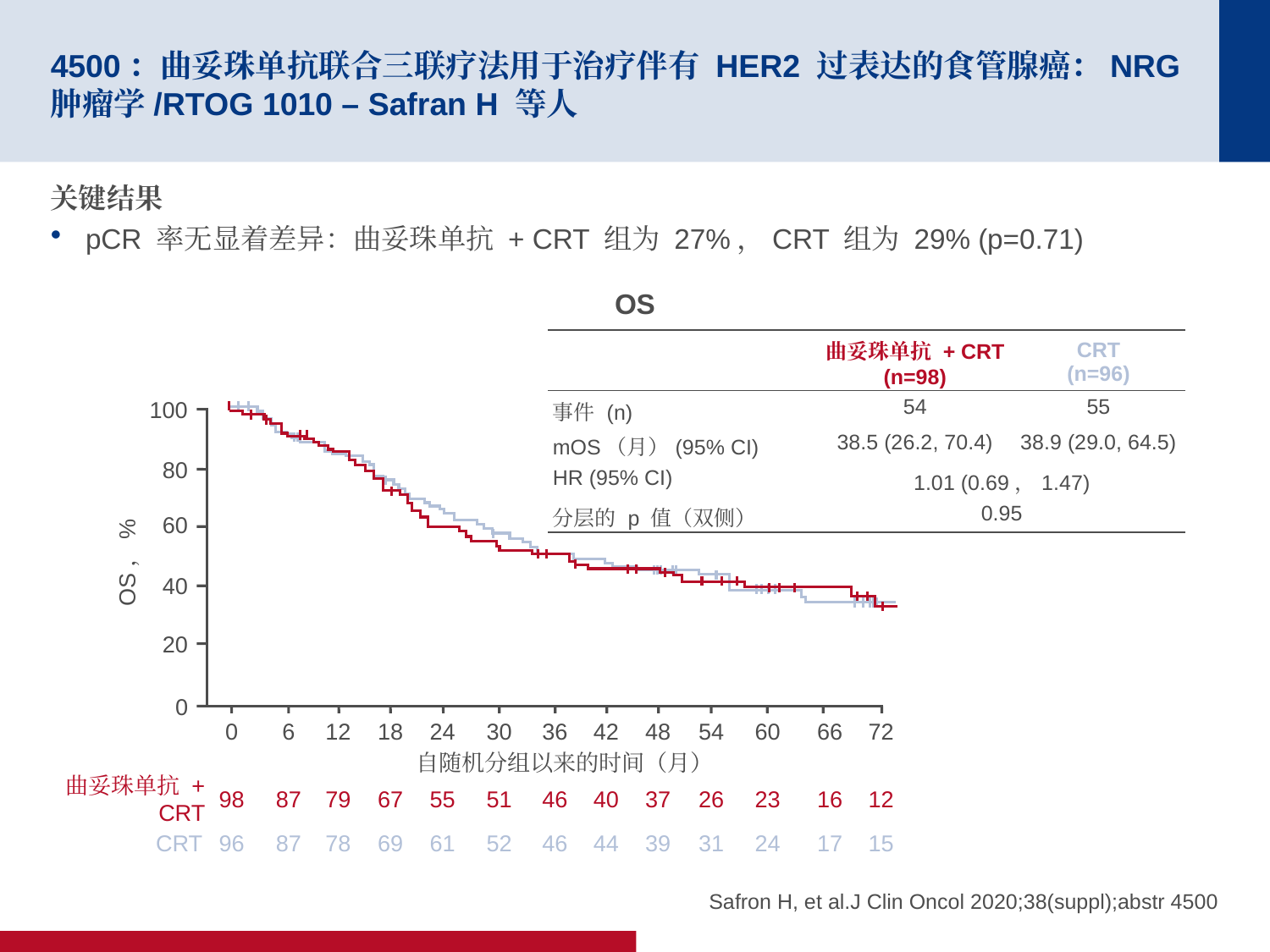

# 4500：曲妥珠单抗联合三联疗法用于治疗伴有 HER2 过表达的食管腺癌：NRG 肿瘤学/RTOG 1010 – Safran H 等人
关键结果
pCR 率无显着差异：曲妥珠单抗 + CRT 组为 27%，CRT 组为 29% (p=0.71)
OS
|  | 曲妥珠单抗 + CRT (n=98) | CRT (n=96) |
| --- | --- | --- |
| 事件 (n) | 54 | 55 |
| mOS（月）(95% CI) | 38.5 (26.2, 70.4) | 38.9 (29.0, 64.5) |
| HR (95% CI) | 1.01 (0.69，1.47) |  |
| 分层的 p 值（双侧） | 0.95 |  |
100

80

60

OS，%
40

20

0

0
6
12
18
24
30
36
42
48
54
60
66
72
自随机分组以来的时间（月）
曲妥珠单抗 +
CRT
98
87
79
67
55
51
46
40
37
26
23
16
12
CRT
96
87
78
69
61
52
46
44
39
31
24
17
15
Safron H, et al.J Clin Oncol 2020;38(suppl);abstr 4500